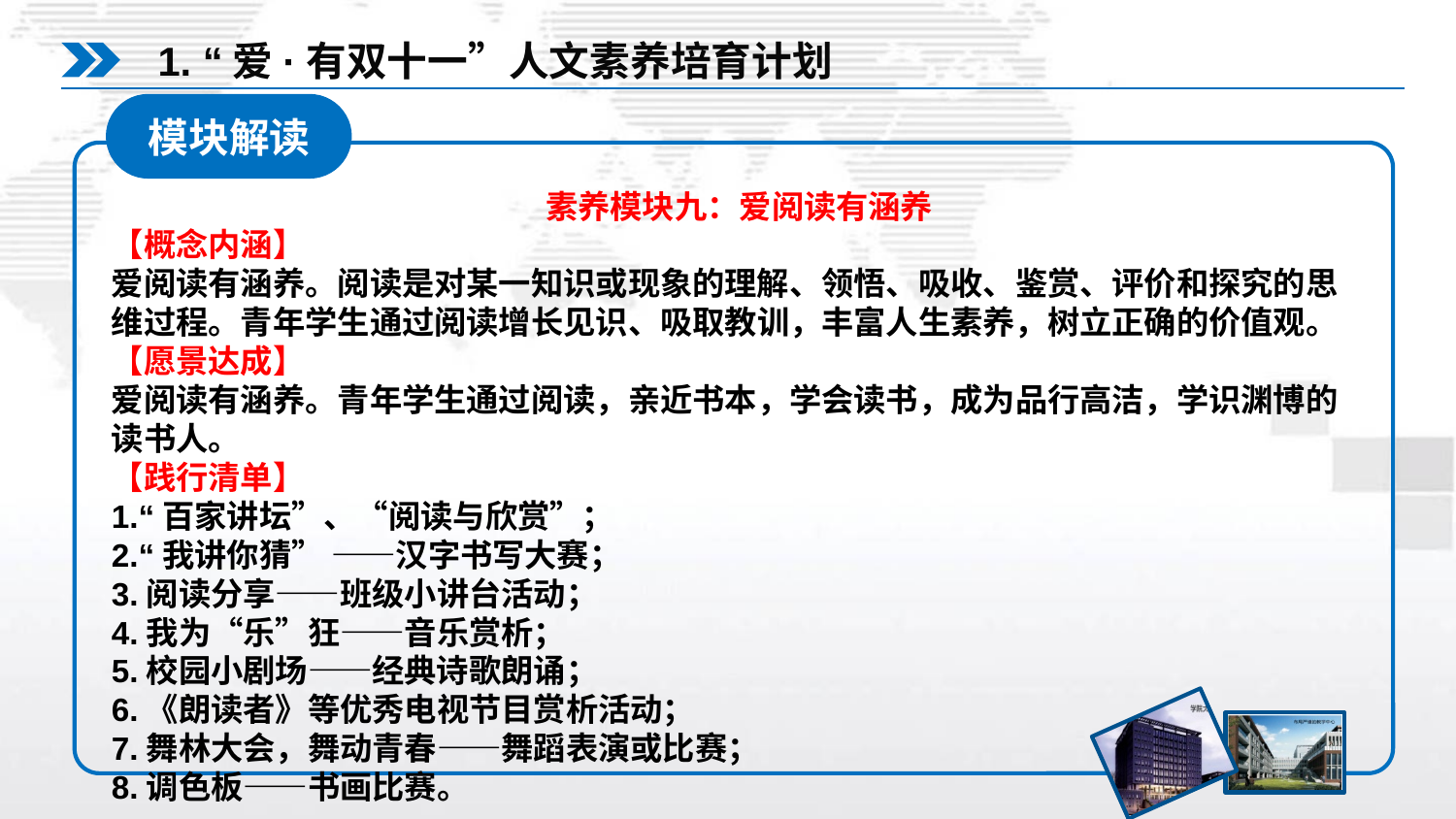

1. “爱·有双十一”人文素养培育计划

模块解读

素养模块九：爱阅读有涵养
【概念内涵】
爱阅读有涵养。阅读是对某一知识或现象的理解、领悟、吸收、鉴赏、评价和探究的思维过程。青年学生通过阅读增长见识、吸取教训，丰富人生素养，树立正确的价值观。
【愿景达成】
爱阅读有涵养。青年学生通过阅读，亲近书本，学会读书，成为品行高洁，学识渊博的读书人。
【践行清单】
1.“百家讲坛”、“阅读与欣赏”；
2.“我讲你猜” ——汉字书写大赛；
3.阅读分享——班级小讲台活动；
4.我为“乐”狂——音乐赏析；
5.校园小剧场——经典诗歌朗诵；
6.《朗读者》等优秀电视节目赏析活动；
7.舞林大会，舞动青春——舞蹈表演或比赛；
8.调色板——书画比赛。